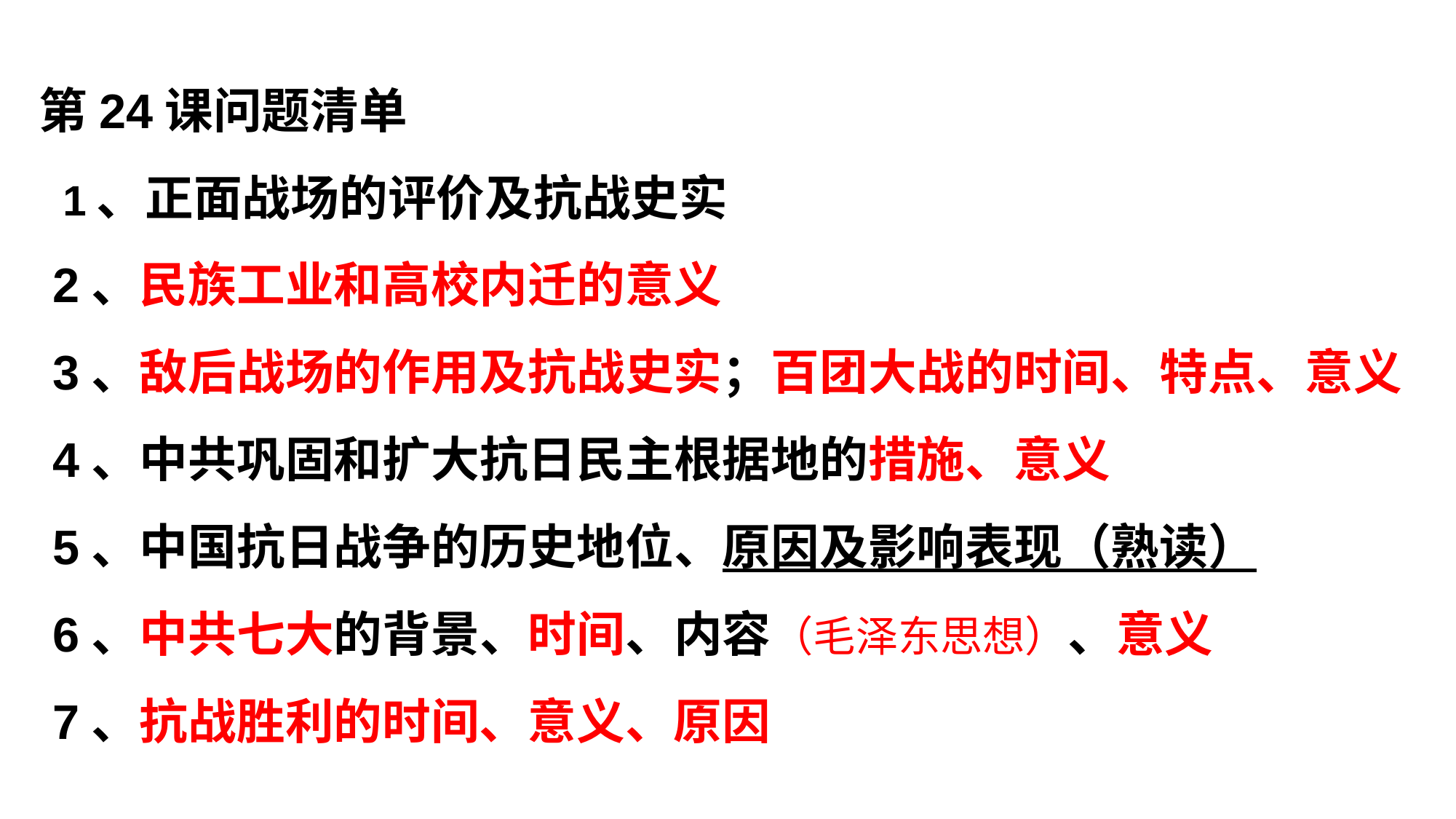

第24课问题清单
  1、正面战场的评价及抗战史实
 2、民族工业和高校内迁的意义
 3、敌后战场的作用及抗战史实；百团大战的时间、特点、意义
 4、中共巩固和扩大抗日民主根据地的措施、意义
 5、中国抗日战争的历史地位、原因及影响表现（熟读）
 6、中共七大的背景、时间、内容（毛泽东思想）、意义
 7、抗战胜利的时间、意义、原因